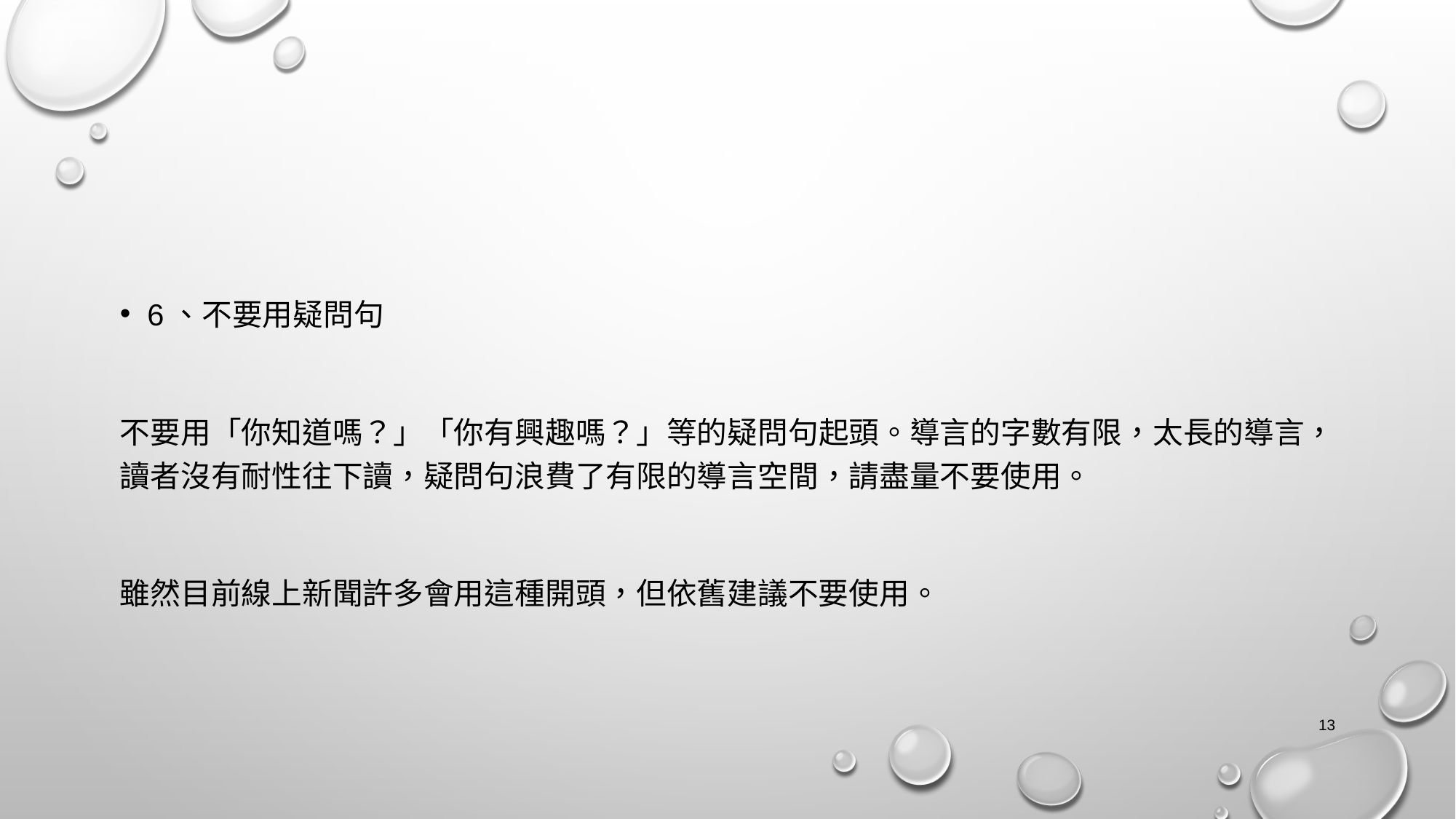

#
6、不要用疑問句

不要用「你知道嗎？」「你有興趣嗎？」等的疑問句起頭。導言的字數有限，太長的導言，讀者沒有耐性往下讀，疑問句浪費了有限的導言空間，請盡量不要使用。

雖然目前線上新聞許多會用這種開頭，但依舊建議不要使用。

13